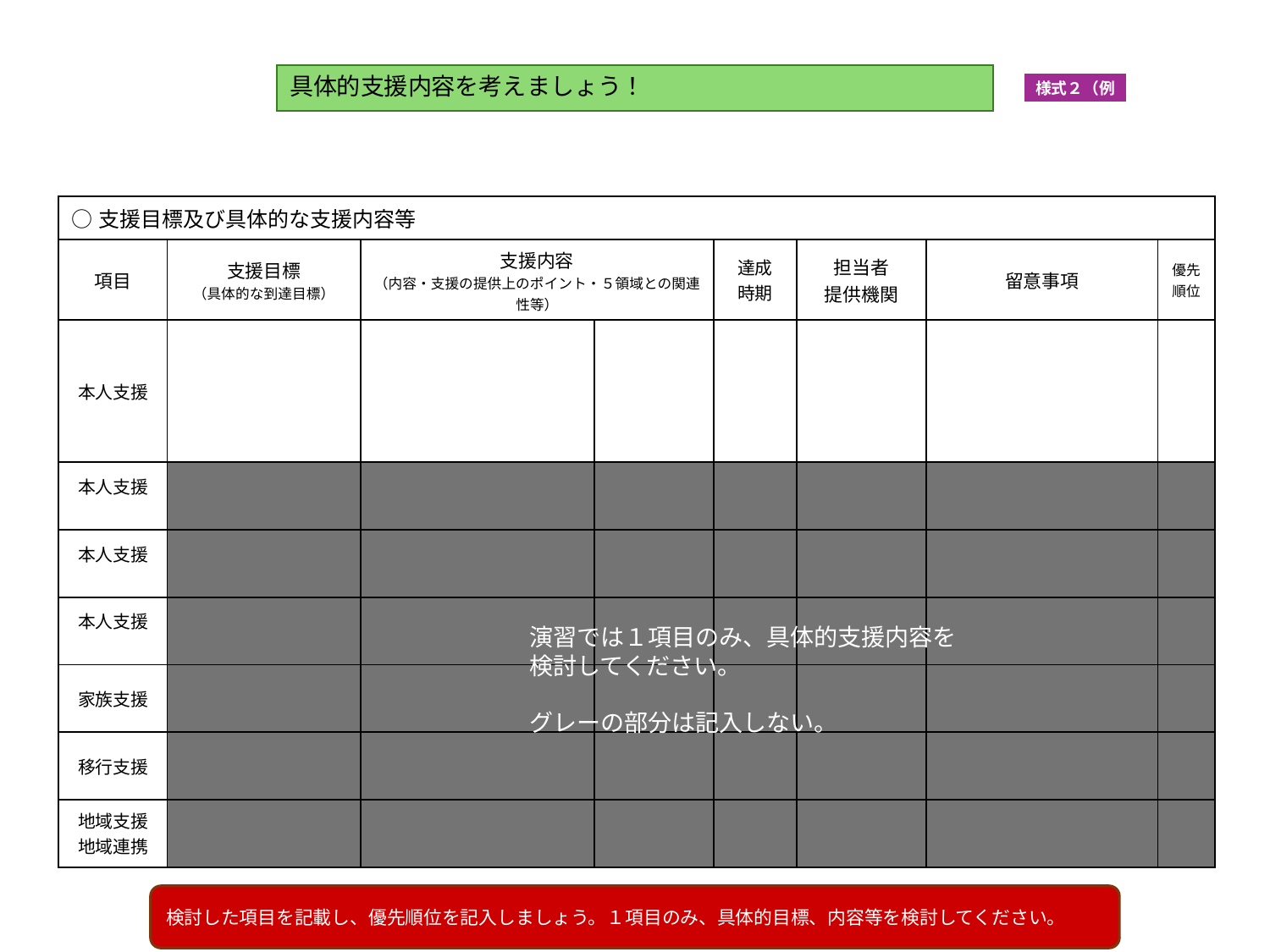

# 具体的支援内容を考えましょう！
様式２（例
| ○支援目標及び具体的な支援内容等 |  |  |  |  |  |  |  |
| --- | --- | --- | --- | --- | --- | --- | --- |
| 項目 | 支援目標 （具体的な到達目標） | 支援内容 （内容・支援の提供上のポイント・５領域との関連性等） |  | 達成 時期 | 担当者 提供機関 | 留意事項 | 優先順位 |
| 本人支援 |  |  |  |  |  |  |  |
| 本人支援 |  |  |  |  |  |  |  |
| 本人支援 |  |  |  |  |  |  |  |
| 本人支援 |  |  |  |  |  |  |  |
| 家族支援 |  |  |  |  |  |  |  |
| 移行支援 |  |  |  |  |  |  |  |
| 地域支援 地域連携 |  |  |  |  |  |  |  |
演習では１項目のみ、具体的支援内容を検討してください。

グレーの部分は記入しない。
検討した項目を記載し、優先順位を記入しましょう。１項目のみ、具体的目標、内容等を検討してください。